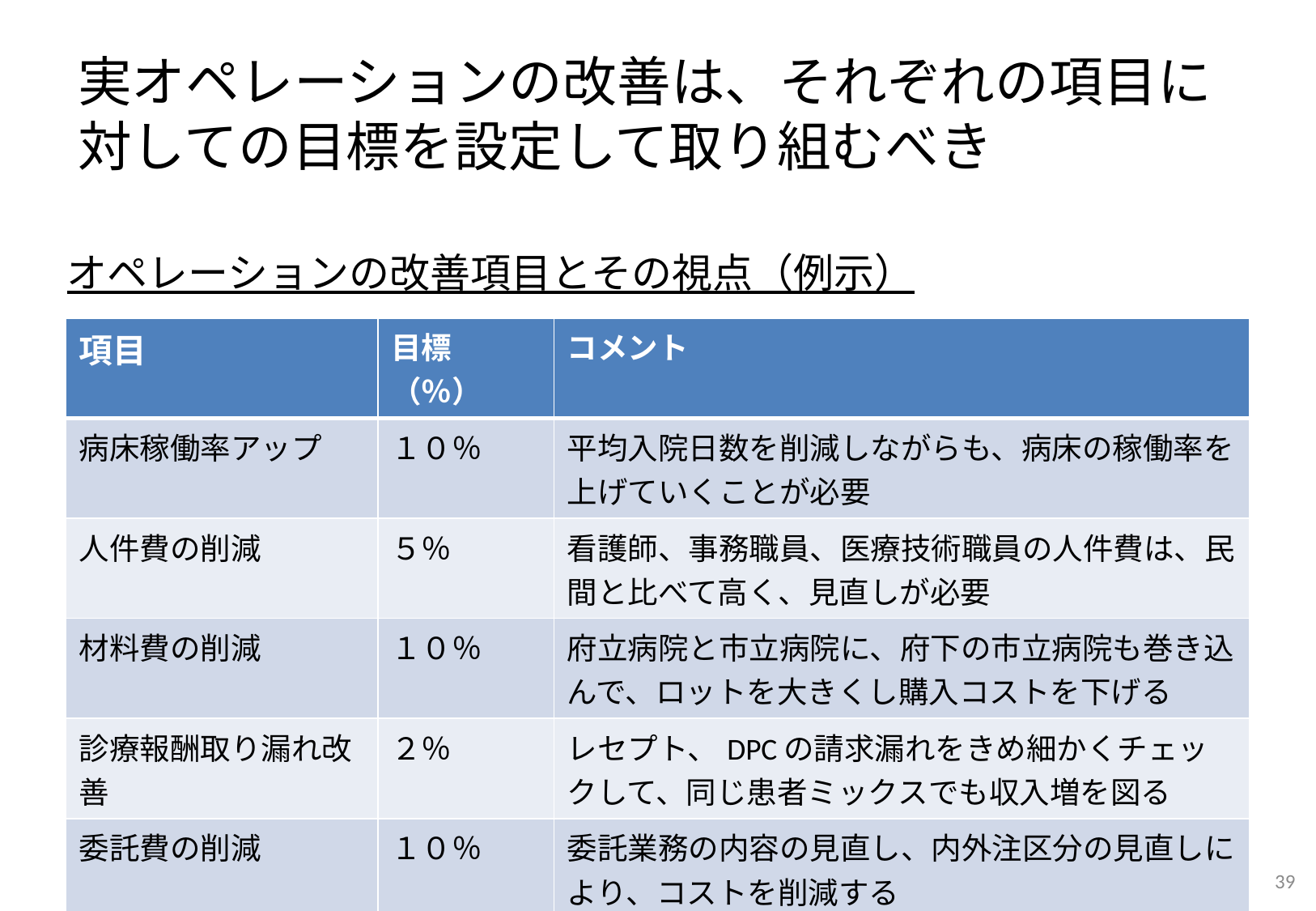

# 実オペレーションの改善は、それぞれの項目に対しての目標を設定して取り組むべき
オペレーションの改善項目とその視点（例示）
| 項目 | 目標（％） | コメント |
| --- | --- | --- |
| 病床稼働率アップ | １０％ | 平均入院日数を削減しながらも、病床の稼働率を上げていくことが必要 |
| 人件費の削減 | ５％ | 看護師、事務職員、医療技術職員の人件費は、民間と比べて高く、見直しが必要 |
| 材料費の削減 | １０％ | 府立病院と市立病院に、府下の市立病院も巻き込んで、ロットを大きくし購入コストを下げる |
| 診療報酬取り漏れ改善 | ２％ | レセプト、DPCの請求漏れをきめ細かくチェックして、同じ患者ミックスでも収入増を図る |
| 委託費の削減 | １０％ | 委託業務の内容の見直し、内外注区分の見直しにより、コストを削減する |
39